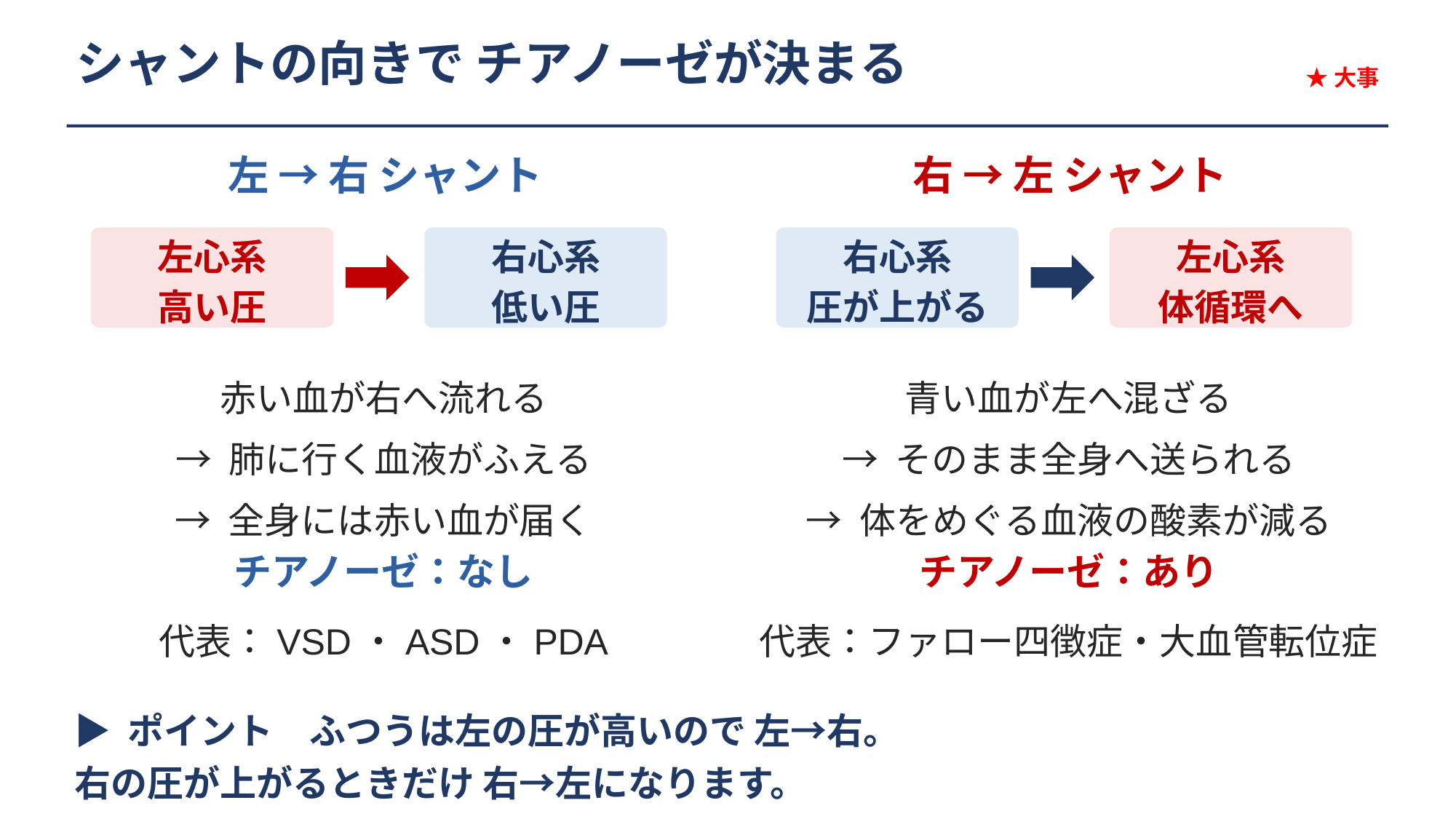

シャントの向きで チアノーゼが決まる
★大事

左 → 右 シャント
右 → 左 シャント
左心系
高い圧
右心系
低い圧
右心系
圧が上がる
左心系
体循環へ

赤い血が右へ流れる
→ 肺に行く血液がふえる
→ 全身には赤い血が届く
青い血が左へ混ざる
→ そのまま全身へ送られる
→ 体をめぐる血液の酸素が減る
チアノーゼ：なし
チアノーゼ：あり
代表：VSD・ASD・PDA
代表：ファロー四徴症・大血管転位症
▶ ポイント　ふつうは左の圧が高いので 左→右。
右の圧が上がるときだけ 右→左になります。